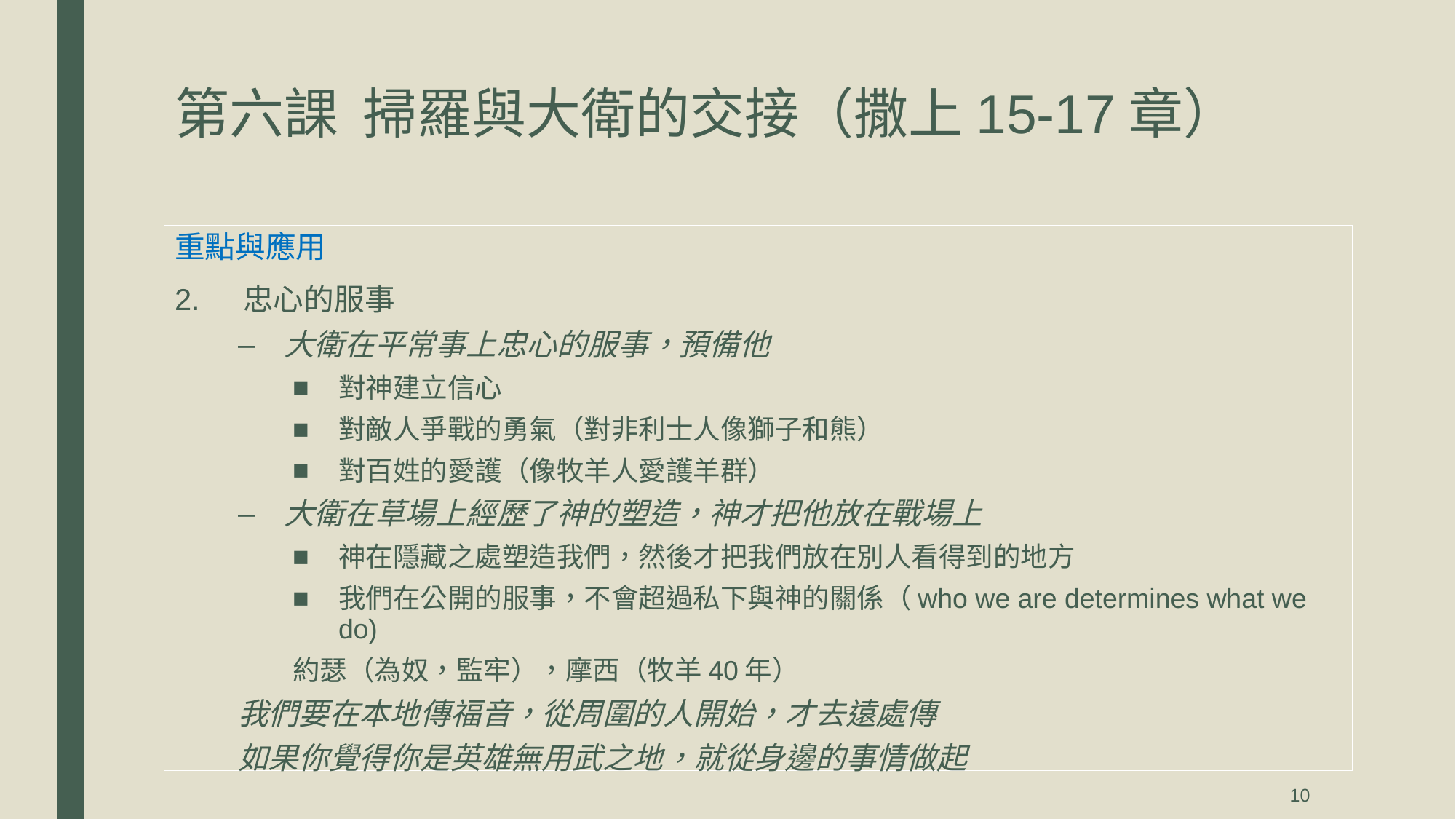

# 第六課  掃羅與大衛的交接（撒上15-17章）
重點與應用
 忠心的服事
大衛在平常事上忠心的服事，預備他
對神建立信心
對敵人爭戰的勇氣（對非利士人像獅子和熊）
對百姓的愛護（像牧羊人愛護羊群）
大衛在草場上經歷了神的塑造，神才把他放在戰場上
神在隱藏之處塑造我們，然後才把我們放在別人看得到的地方
我們在公開的服事，不會超過私下與神的關係（who we are determines what we do)
約瑟（為奴，監牢），摩西（牧羊40年）
我們要在本地傳福音，從周圍的人開始，才去遠處傳
如果你覺得你是英雄無用武之地，就從身邊的事情做起
10